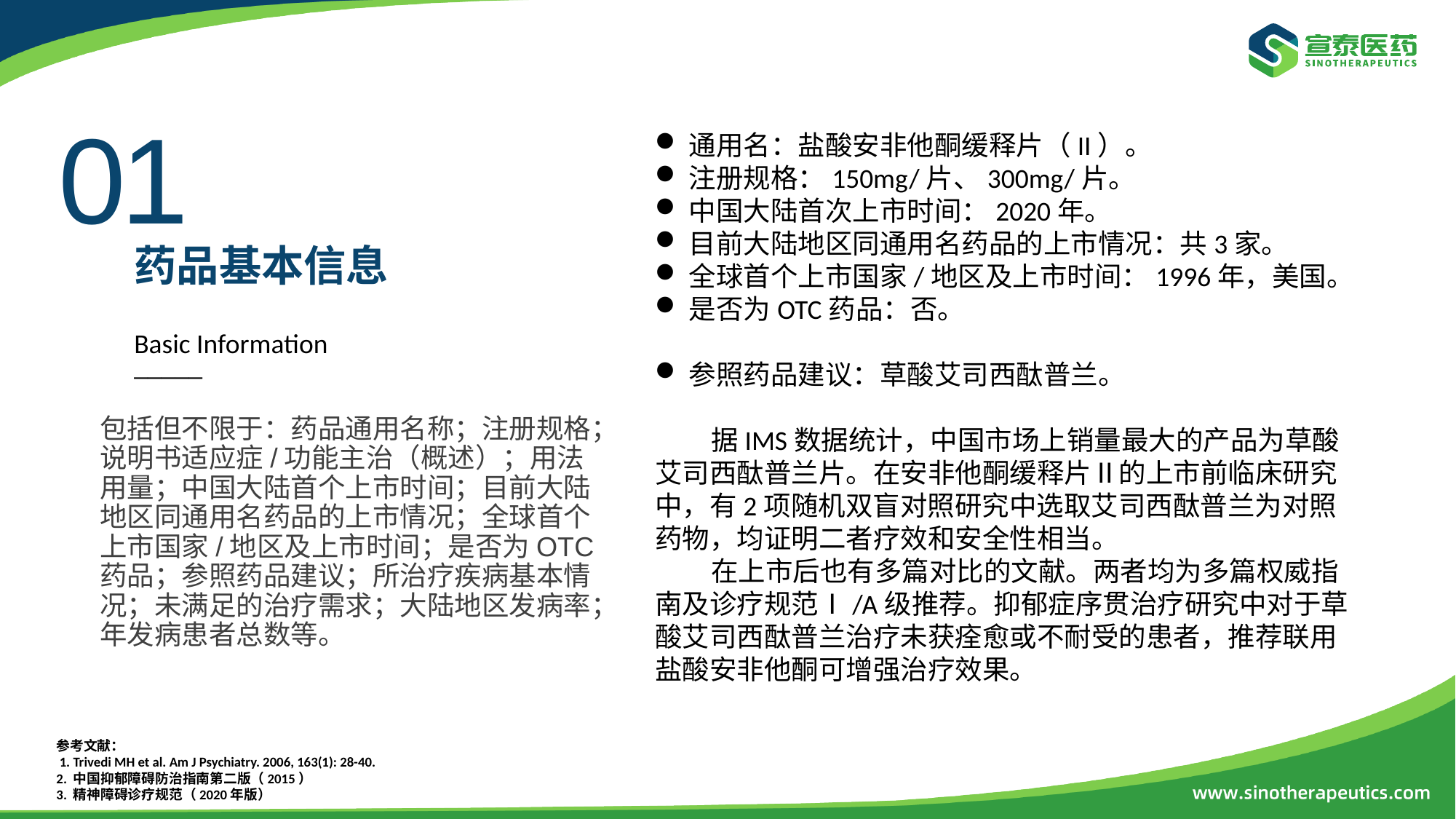

01
通用名：盐酸安非他酮缓释片（II）。
注册规格：150mg/片、300mg/片。
中国大陆首次上市时间：2020年。
目前大陆地区同通用名药品的上市情况：共3家。
全球首个上市国家/地区及上市时间：1996年，美国。
是否为OTC药品：否。

参照药品建议：草酸艾司西酞普兰。

        据IMS数据统计，中国市场上销量最大的产品为草酸艾司西酞普兰片。在安非他酮缓释片Ⅱ的上市前临床研究中，有2项随机双盲对照研究中选取艾司西酞普兰为对照药物，均证明二者疗效和安全性相当。
        在上市后也有多篇对比的文献。两者均为多篇权威指南及诊疗规范Ⅰ/A级推荐。抑郁症序贯治疗研究中对于草酸艾司西酞普兰治疗未获痊愈或不耐受的患者，推荐联用盐酸安非他酮可增强治疗效果。
药品基本信息
Basic Information
─────
包括但不限于：药品通用名称；注册规格；说明书适应症/功能主治（概述）；用法用量；中国大陆首个上市时间；目前大陆地区同通用名药品的上市情况；全球首个上市国家/地区及上市时间；是否为OTC药品；参照药品建议；所治疗疾病基本情况；未满足的治疗需求；大陆地区发病率；年发病患者总数等。
参考文献：
 1. Trivedi MH et al. Am J Psychiatry. 2006, 163(1): 28-40.
2. 中国抑郁障碍防治指南第二版（2015）
3. 精神障碍诊疗规范（2020年版）